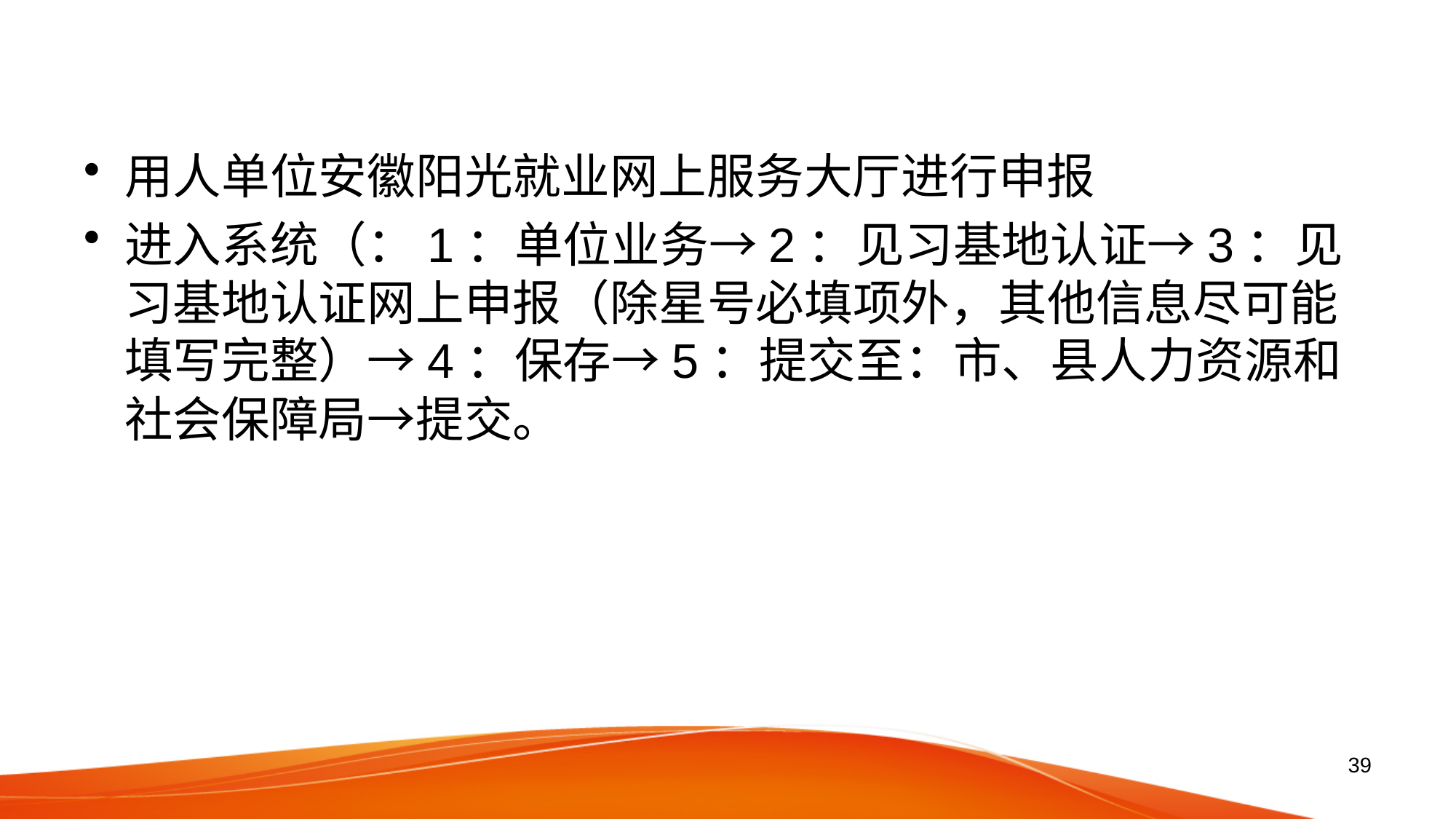

#
用人单位安徽阳光就业网上服务大厅进行申报
进入系统（：1：单位业务→2：见习基地认证→3：见习基地认证网上申报（除星号必填项外，其他信息尽可能填写完整）→4：保存→5：提交至：市、县人力资源和社会保障局→提交。

39